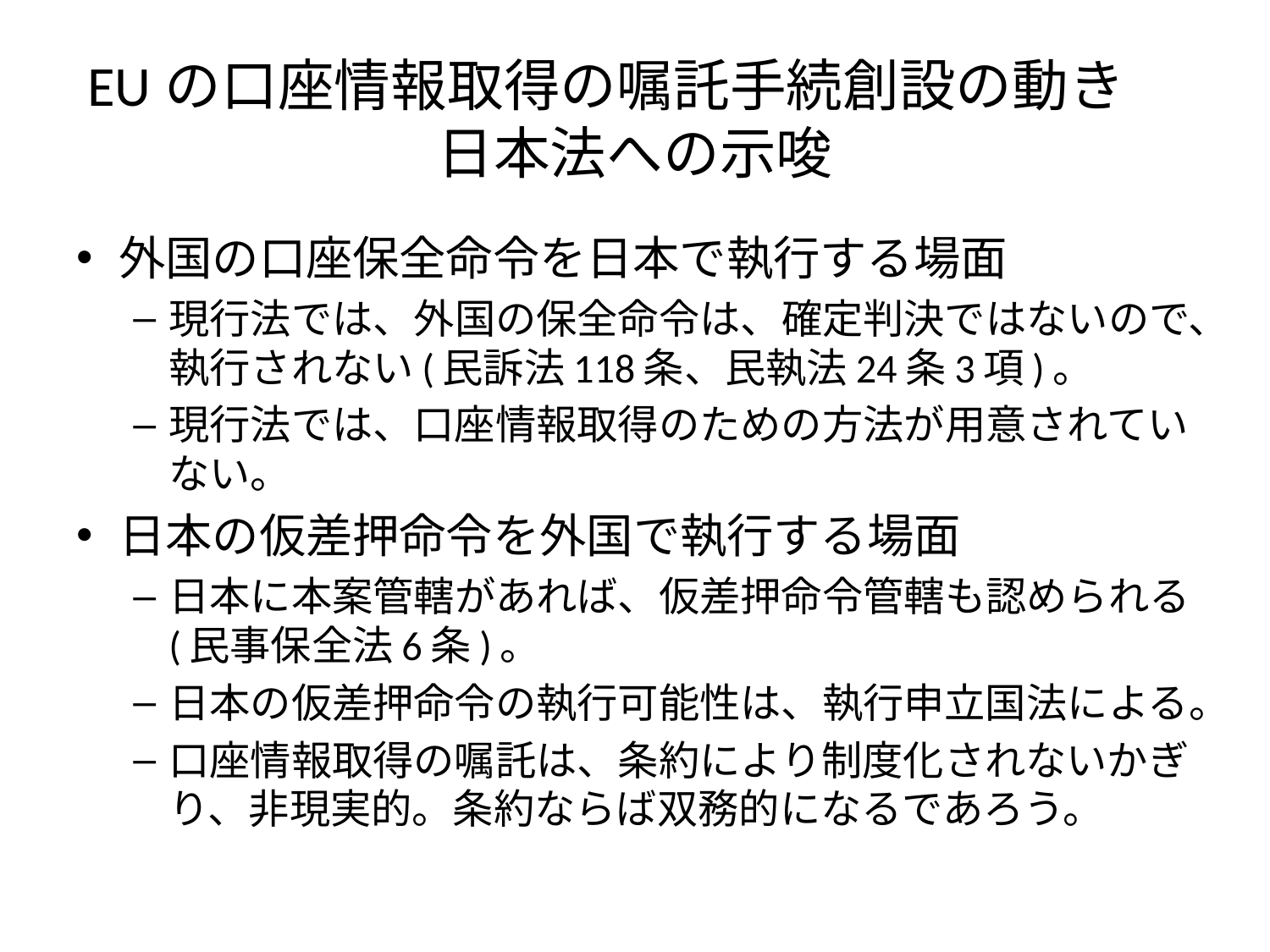

# EUの口座情報取得の嘱託手続創設の動き　 日本法への示唆
外国の口座保全命令を日本で執行する場面
現行法では、外国の保全命令は、確定判決ではないので、執行されない(民訴法118条、民執法24条3項)。
現行法では、口座情報取得のための方法が用意されていない。
日本の仮差押命令を外国で執行する場面
日本に本案管轄があれば、仮差押命令管轄も認められる(民事保全法6条)。
日本の仮差押命令の執行可能性は、執行申立国法による。
口座情報取得の嘱託は、条約により制度化されないかぎり、非現実的。条約ならば双務的になるであろう。